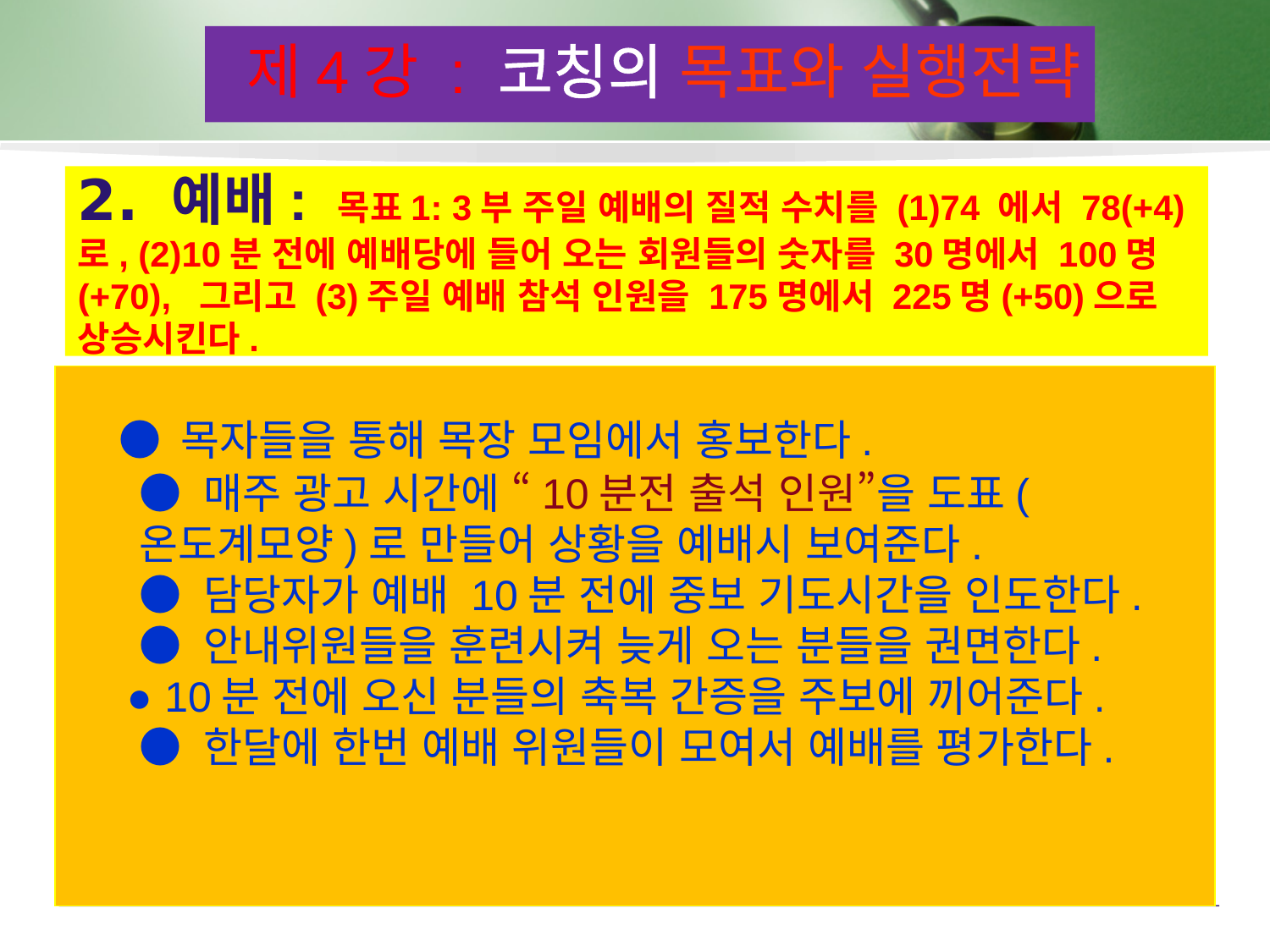

제4강 : 코칭의 목표와 실행전략
# 2. 예배: 목표1: 3부 주일 예배의 질적 수치를 (1)74 에서 78(+4)로, (2)10분 전에 예배당에 들어 오는 회원들의 숫자를 30명에서 100명(+70),  그리고 (3)주일 예배 참석 인원을 175명에서 225명(+50)으로 상승시킨다.
    ● 목자들을 통해 목장 모임에서 홍보한다.
	● 매주 광고 시간에 “10분전 출석 인원”을 도표(온도계모양)로 만들어 상황을 예배시 보여준다.
	● 담당자가 예배 10분 전에 중보 기도시간을 인도한다.
	● 안내위원들을 훈련시켜 늦게 오는 분들을 권면한다.
     ● 10분 전에 오신 분들의 축복 간증을 주보에 끼어준다.
	● 한달에 한번 예배 위원들이 모여서 예배를 평가한다.